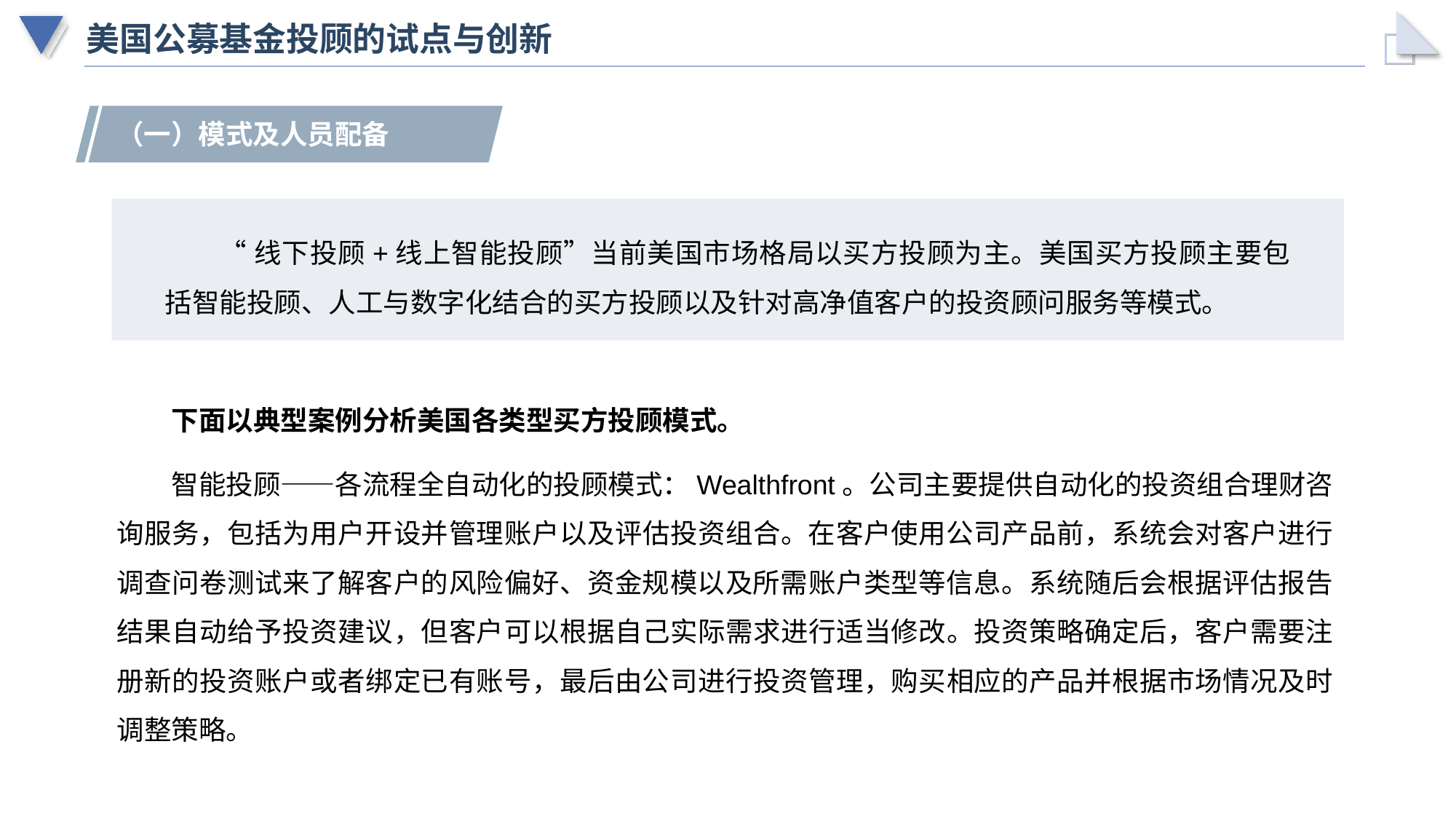

# 美国公募基金投顾的试点与创新

（一）模式及人员配备

“线下投顾+线上智能投顾”当前美国市场格局以买方投顾为主。美国买方投顾主要包括智能投顾、人工与数字化结合的买方投顾以及针对高净值客户的投资顾问服务等模式。
下面以典型案例分析美国各类型买方投顾模式。
智能投顾——各流程全自动化的投顾模式：Wealthfront。公司主要提供自动化的投资组合理财咨询服务，包括为用户开设并管理账户以及评估投资组合。在客户使用公司产品前，系统会对客户进行调查问卷测试来了解客户的风险偏好、资金规模以及所需账户类型等信息。系统随后会根据评估报告结果自动给予投资建议，但客户可以根据自己实际需求进行适当修改。投资策略确定后，客户需要注册新的投资账户或者绑定已有账号，最后由公司进行投资管理，购买相应的产品并根据市场情况及时调整策略。